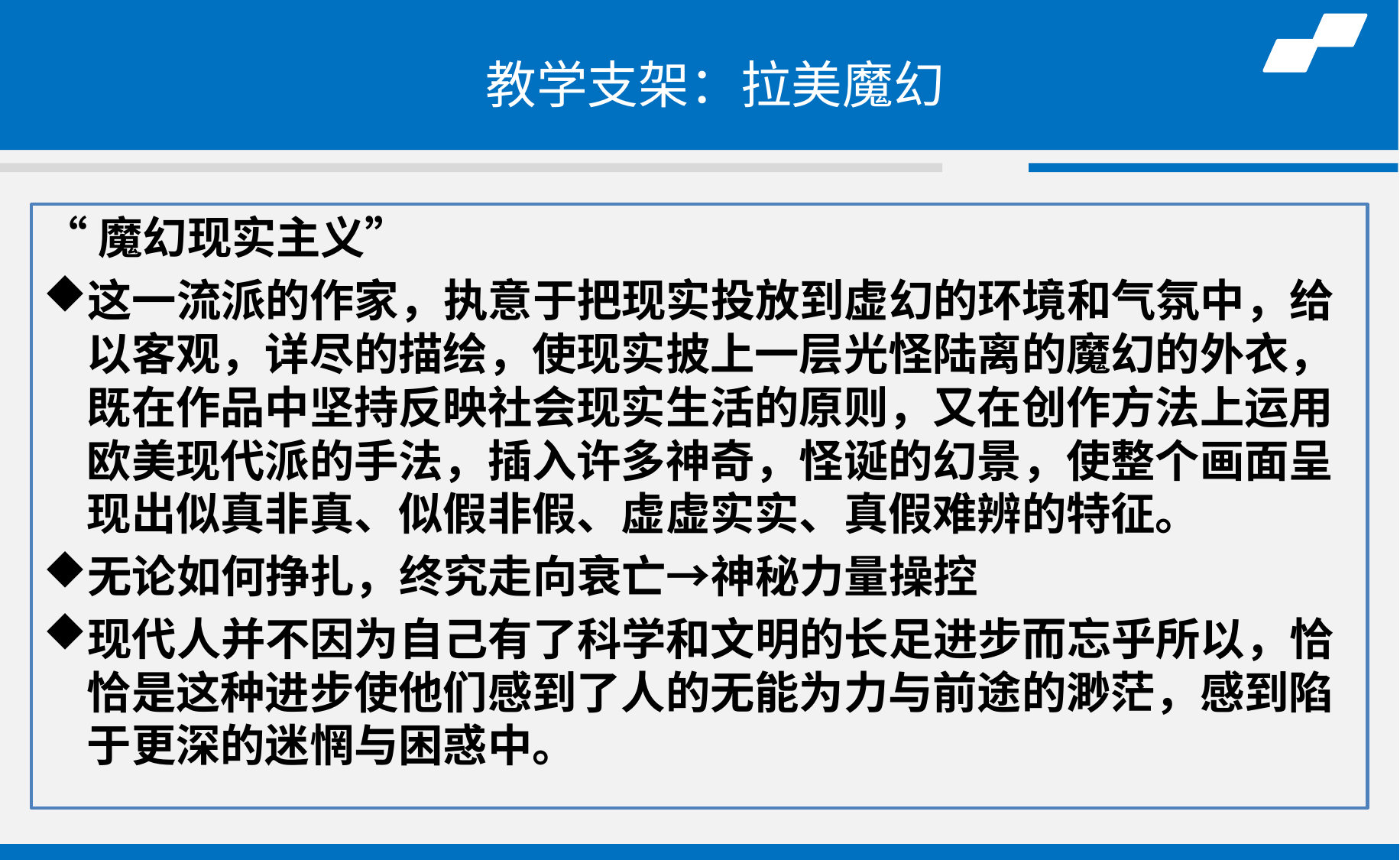

# 教学支架：拉美魔幻

“魔幻现实主义”
这一流派的作家，执意于把现实投放到虚幻的环境和气氛中，给以客观，详尽的描绘，使现实披上一层光怪陆离的魔幻的外衣，既在作品中坚持反映社会现实生活的原则，又在创作方法上运用欧美现代派的手法，插入许多神奇，怪诞的幻景，使整个画面呈现出似真非真、似假非假、虚虚实实、真假难辨的特征。
无论如何挣扎，终究走向衰亡→神秘力量操控
现代人并不因为自己有了科学和文明的长足进步而忘乎所以，恰恰是这种进步使他们感到了人的无能为力与前途的渺茫，感到陷于更深的迷惘与困惑中。